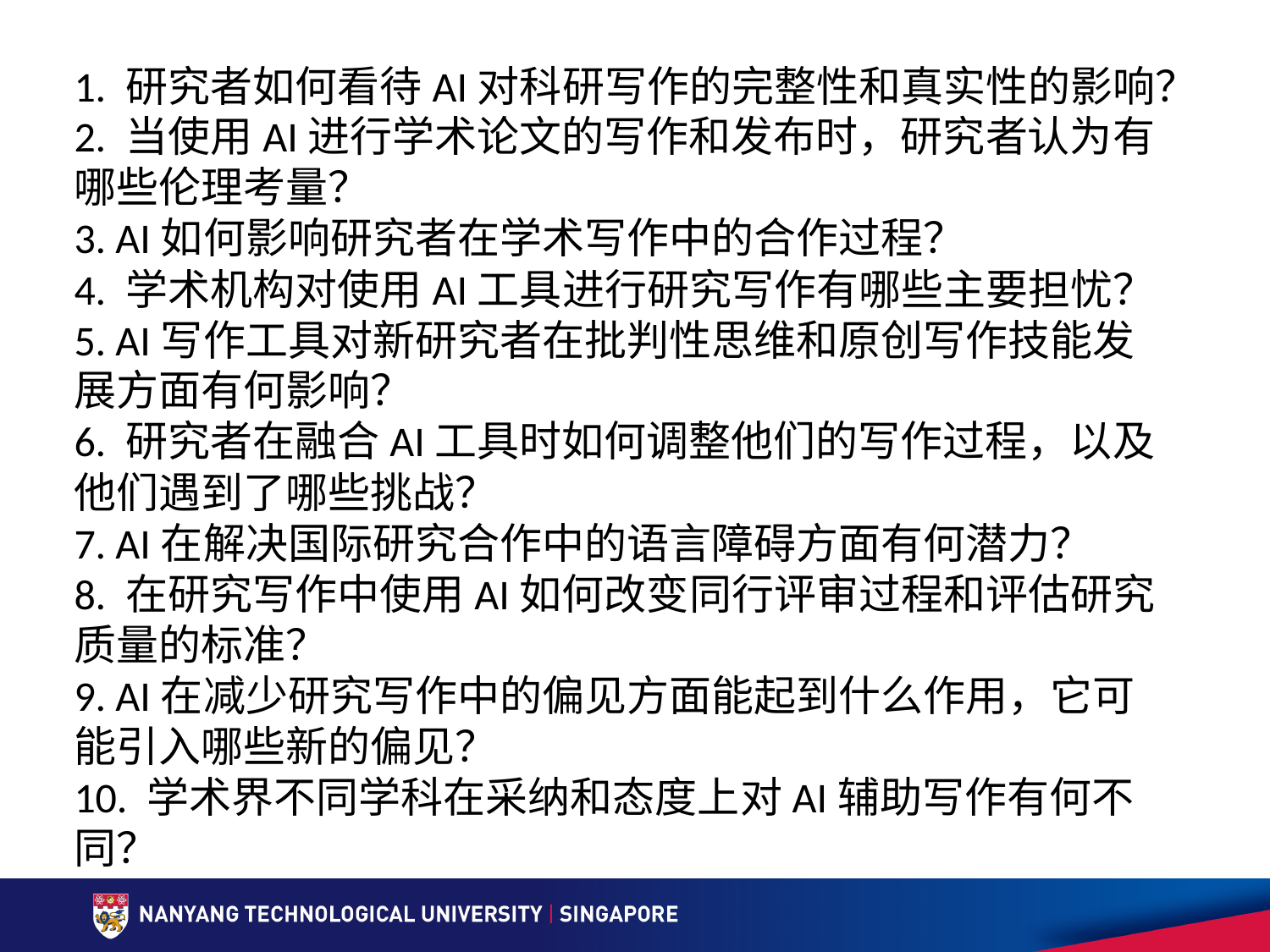

1. 研究者如何看待AI对科研写作的完整性和真实性的影响？
2. 当使用AI进行学术论文的写作和发布时，研究者认为有哪些伦理考量？
3. AI如何影响研究者在学术写作中的合作过程？
4. 学术机构对使用AI工具进行研究写作有哪些主要担忧？
5. AI写作工具对新研究者在批判性思维和原创写作技能发展方面有何影响？
6. 研究者在融合AI工具时如何调整他们的写作过程，以及他们遇到了哪些挑战？
7. AI在解决国际研究合作中的语言障碍方面有何潜力？
8. 在研究写作中使用AI如何改变同行评审过程和评估研究质量的标准？
9. AI在减少研究写作中的偏见方面能起到什么作用，它可能引入哪些新的偏见？
10. 学术界不同学科在采纳和态度上对AI辅助写作有何不同？